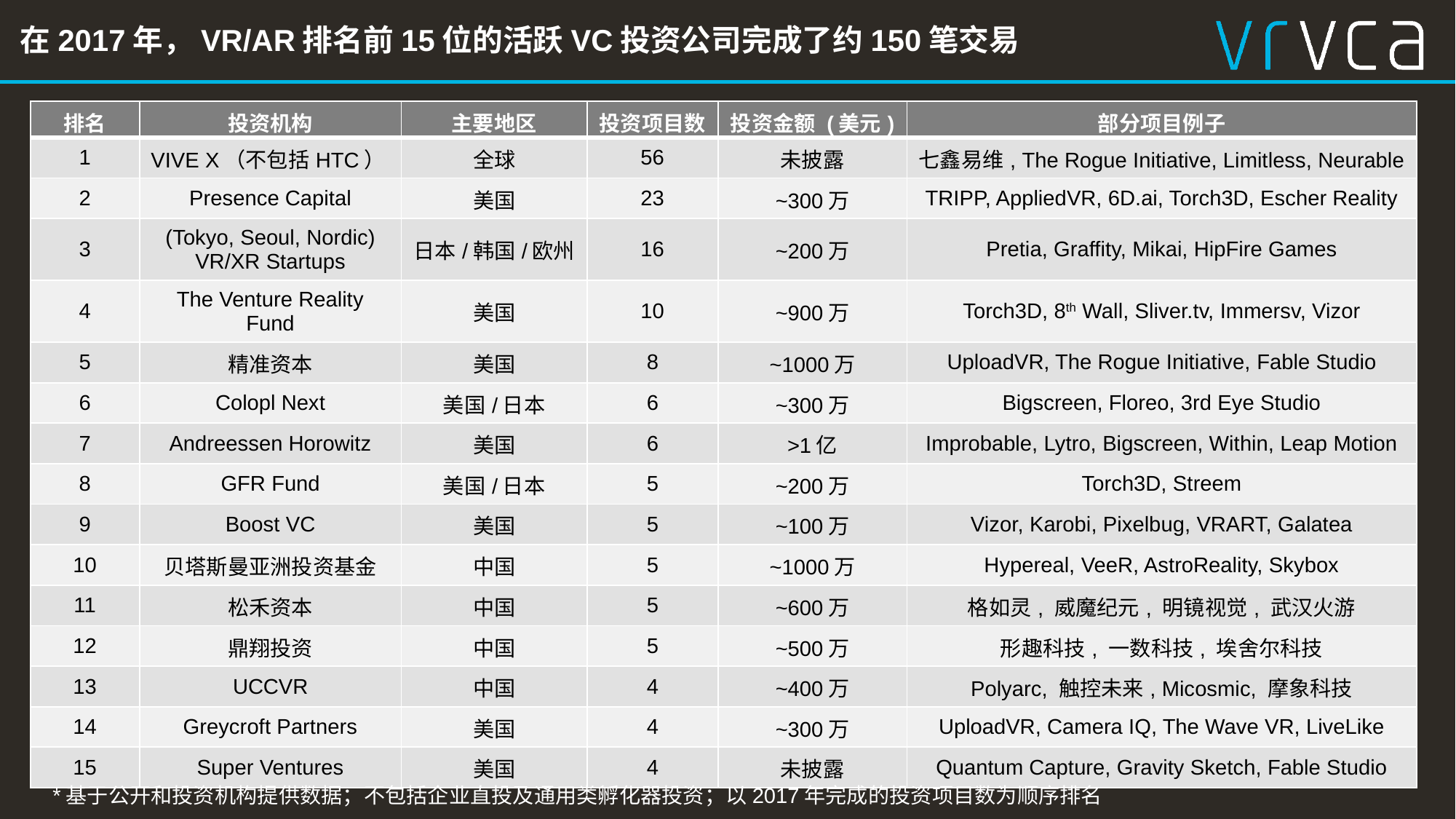

在2017年，VR/AR排名前15位的活跃VC投资公司完成了约150笔交易
| 排名 | 投资机构 | 主要地区 | 投资项目数 | 投资金额 (美元) | 部分项目例子 |
| --- | --- | --- | --- | --- | --- |
| 1 | VIVE X（不包括HTC） | 全球 | 56 | 未披露 | 七鑫易维, The Rogue Initiative, Limitless, Neurable |
| 2 | Presence Capital | 美国 | 23 | ~300万 | TRIPP, AppliedVR, 6D.ai, Torch3D, Escher Reality |
| 3 | (Tokyo, Seoul, Nordic) VR/XR Startups | 日本/韩国/欧州 | 16 | ~200万 | Pretia, Graffity, Mikai, HipFire Games |
| 4 | The Venture Reality Fund | 美国 | 10 | ~900万 | Torch3D, 8th Wall, Sliver.tv, Immersv, Vizor |
| 5 | 精准资本 | 美国 | 8 | ~1000万 | UploadVR, The Rogue Initiative, Fable Studio |
| 6 | Colopl Next | 美国/日本 | 6 | ~300万 | Bigscreen, Floreo, 3rd Eye Studio |
| 7 | Andreessen Horowitz | 美国 | 6 | >1亿 | Improbable, Lytro, Bigscreen, Within, Leap Motion |
| 8 | GFR Fund | 美国/日本 | 5 | ~200万 | Torch3D, Streem |
| 9 | Boost VC | 美国 | 5 | ~100万 | Vizor, Karobi, Pixelbug, VRART, Galatea |
| 10 | 贝塔斯曼亚洲投资基金 | 中国 | 5 | ~1000万 | Hypereal, VeeR, AstroReality, Skybox |
| 11 | 松禾资本 | 中国 | 5 | ~600万 | 格如灵, 威魔纪元, 明镜视觉, 武汉火游 |
| 12 | 鼎翔投资 | 中国 | 5 | ~500万 | 形趣科技, 一数科技, 埃舍尔科技 |
| 13 | UCCVR | 中国 | 4 | ~400万 | Polyarc, 触控未来, Micosmic, 摩象科技 |
| 14 | Greycroft Partners | 美国 | 4 | ~300万 | UploadVR, Camera IQ, The Wave VR, LiveLike |
| 15 | Super Ventures | 美国 | 4 | 未披露 | Quantum Capture, Gravity Sketch, Fable Studio |
*基于公开和投资机构提供数据；不包括企业直投及通用类孵化器投资；以2017年完成的投资项目数为顺序排名